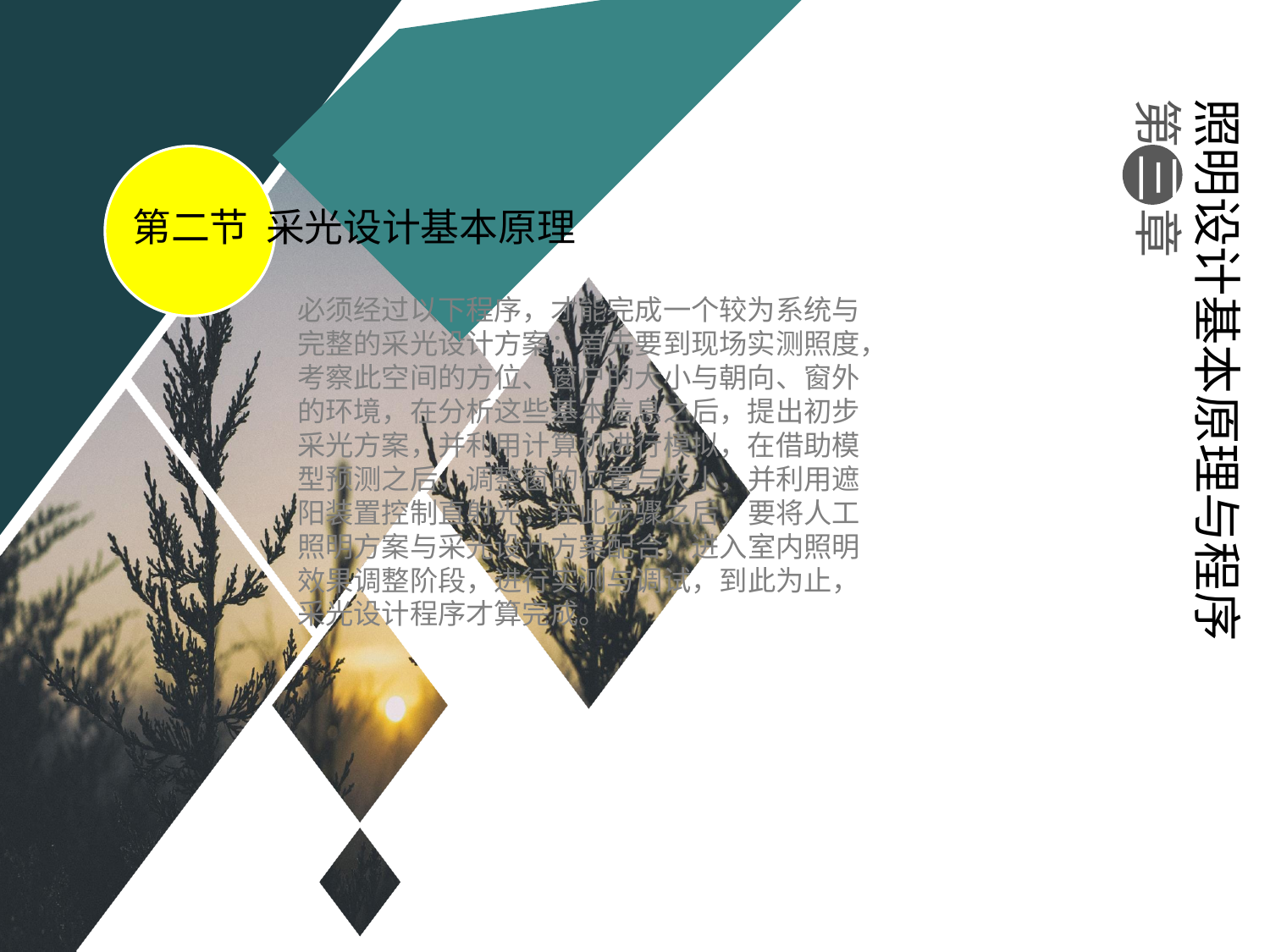

照明设计基本原理与程序
第 三 章

第二节  采光设计基本原理
必须经过以下程序，才能完成一个较为系统与完整的采光设计方案：首先要到现场实测照度，考察此空间的方位、窗户的大小与朝向、窗外的环境，在分析这些基本信息之后，提出初步采光方案，并利用计算机进行模拟，在借助模型预测之后，调整窗的位置与大小，并利用遮阳装置控制直射光，在此步骤之后，要将人工照明方案与采光设计方案配合，进入室内照明效果调整阶段，进行实测与调试，到此为止，采光设计程序才算完成。

#